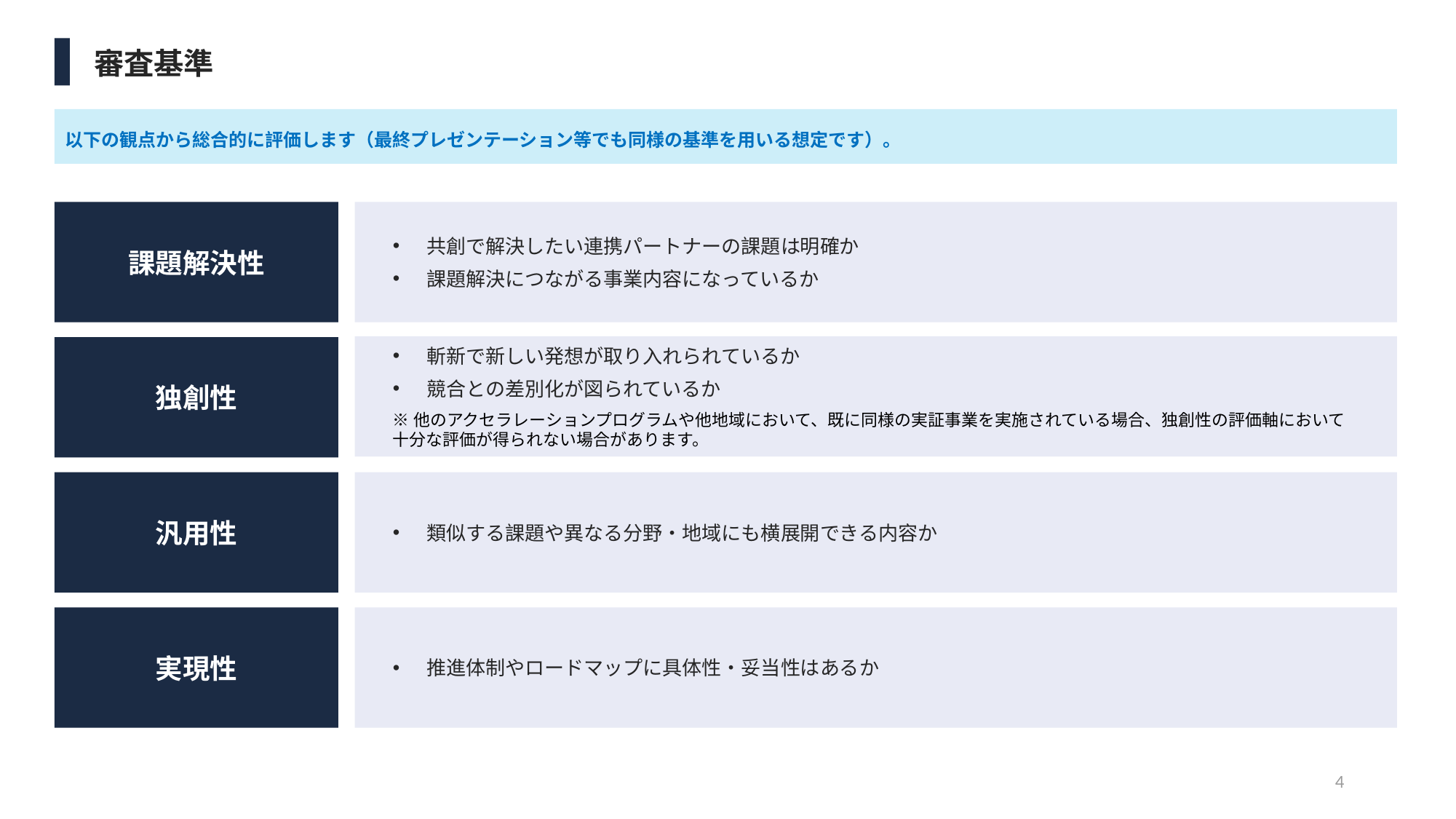

審査基準
以下の観点から総合的に評価します（最終プレゼンテーション等でも同様の基準を用いる想定です）。
課題解決性

共創で解決したい連携パートナーの課題は明確か
課題解決につながる事業内容になっているか

斬新で新しい発想が取り入れられているか
競合との差別化が図られているか
※他のアクセラレーションプログラムや他地域において、既に同様の実証事業を実施されている場合、独創性の評価軸において十分な評価が得られない場合があります。
独創性
汎用性

類似する課題や異なる分野・地域にも横展開できる内容か
実現性

推進体制やロードマップに具体性・妥当性はあるか
4